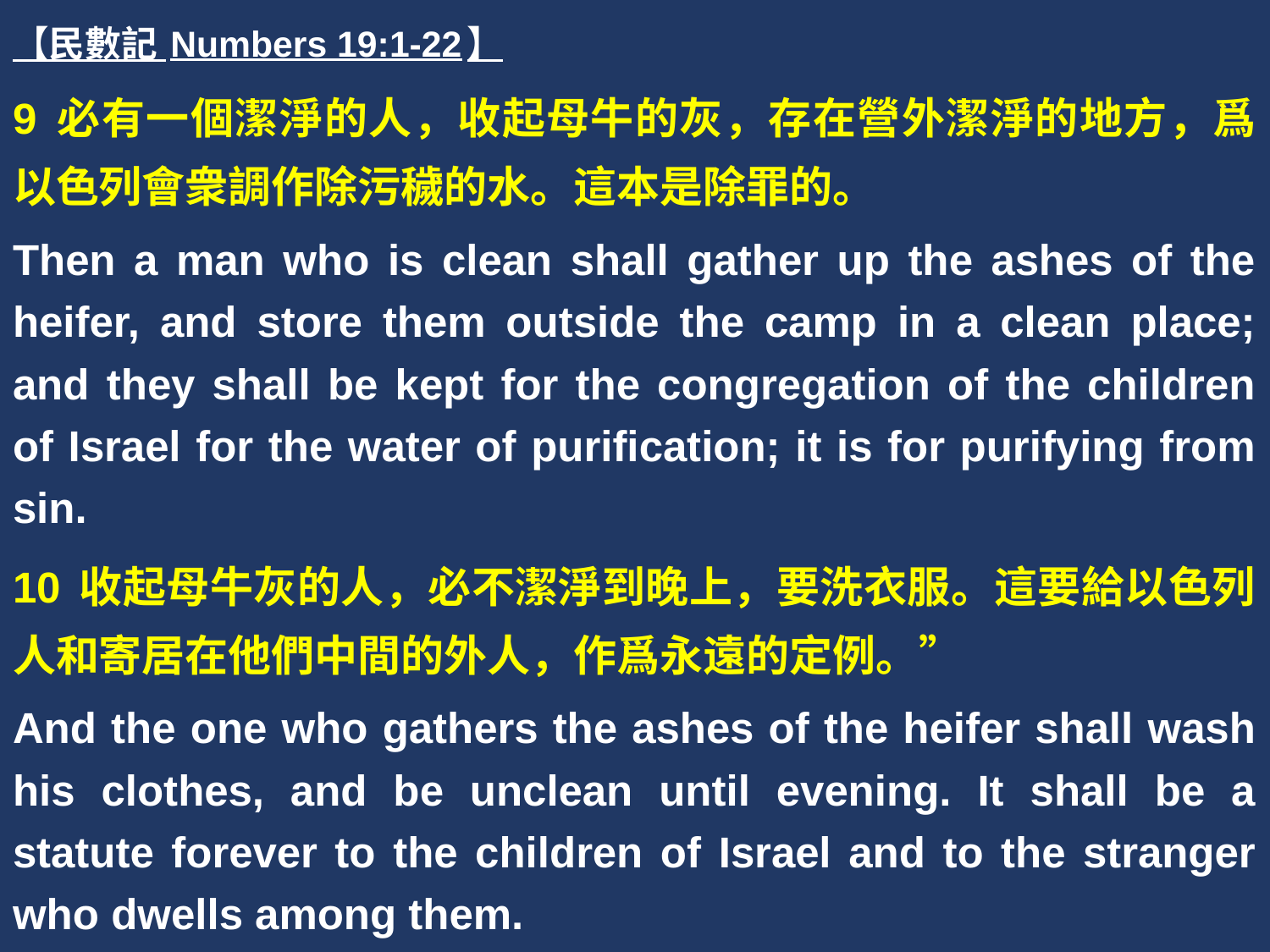

【民數記 Numbers 19:1-22】
9 必有一個潔淨的人，收起母牛的灰，存在營外潔淨的地方，爲以色列會衆調作除污穢的水。這本是除罪的。
Then a man who is clean shall gather up the ashes of the heifer, and store them outside the camp in a clean place; and they shall be kept for the congregation of the children of Israel for the water of purification; it is for purifying from sin.
10 收起母牛灰的人，必不潔淨到晚上，要洗衣服。這要給以色列人和寄居在他們中間的外人，作爲永遠的定例。”
And the one who gathers the ashes of the heifer shall wash his clothes, and be unclean until evening. It shall be a statute forever to the children of Israel and to the stranger who dwells among them.